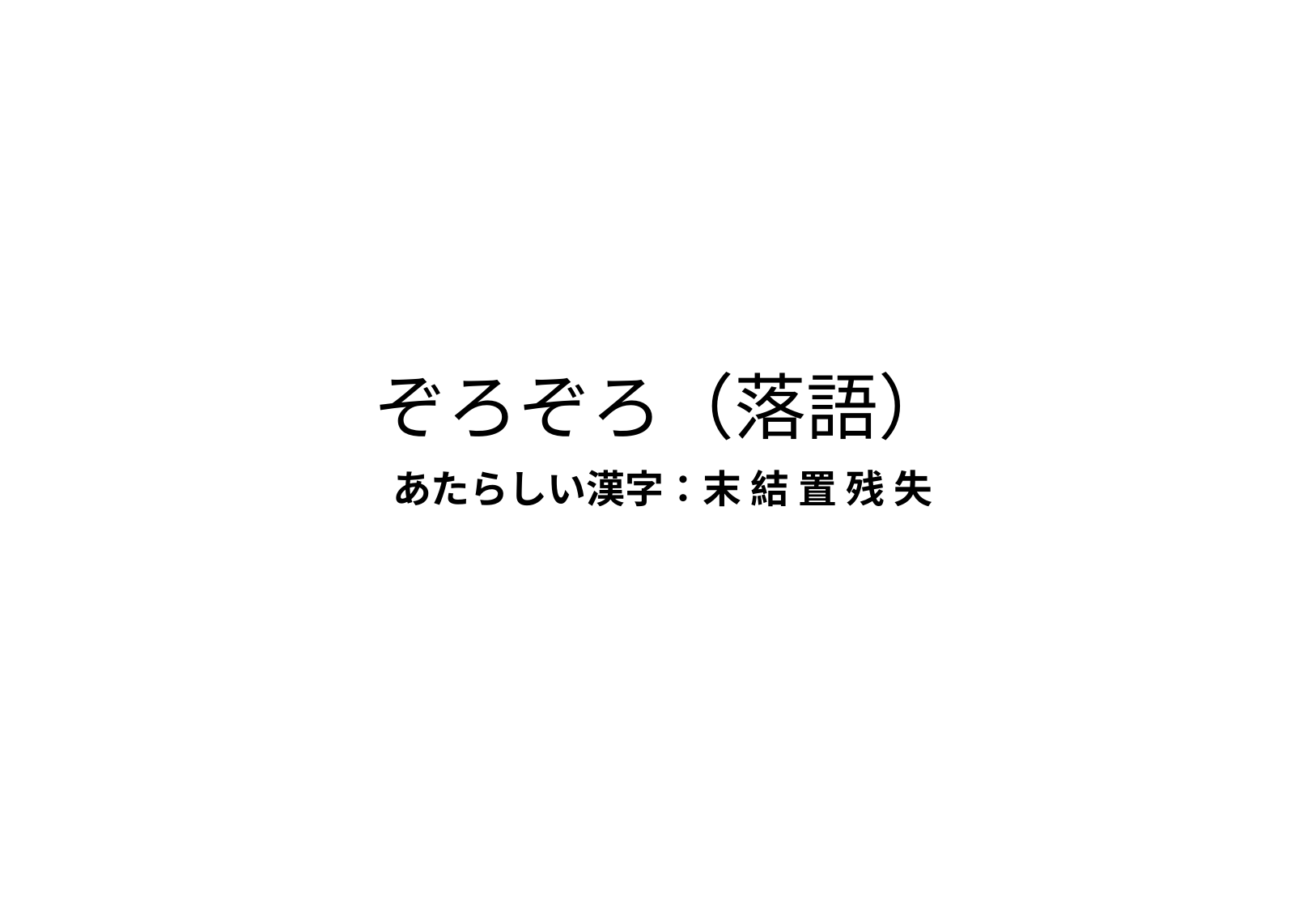

# ぞろぞろ（落語）
あたらしい漢字：末 結 置 残 失